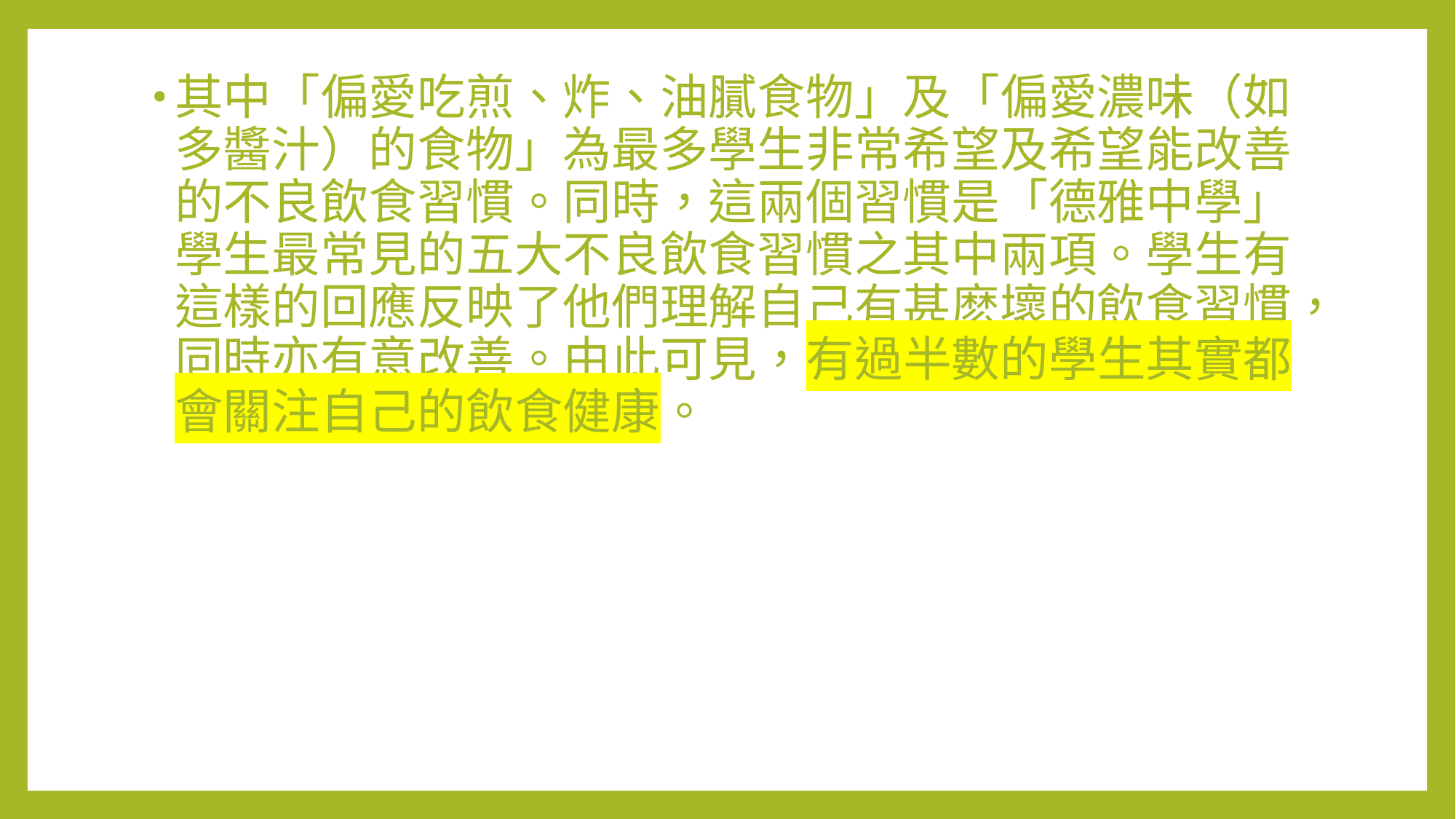

其中「偏愛吃煎、炸、油膩食物」及「偏愛濃味（如多醬汁）的食物」為最多學生非常希望及希望能改善的不良飲食習慣。同時，這兩個習慣是「德雅中學」學生最常見的五大不良飲食習慣之其中兩項。學生有這樣的回應反映了他們理解自己有甚麽壞的飲食習慣，同時亦有意改善。由此可見，有過半數的學生其實都會關注自己的飲食健康。